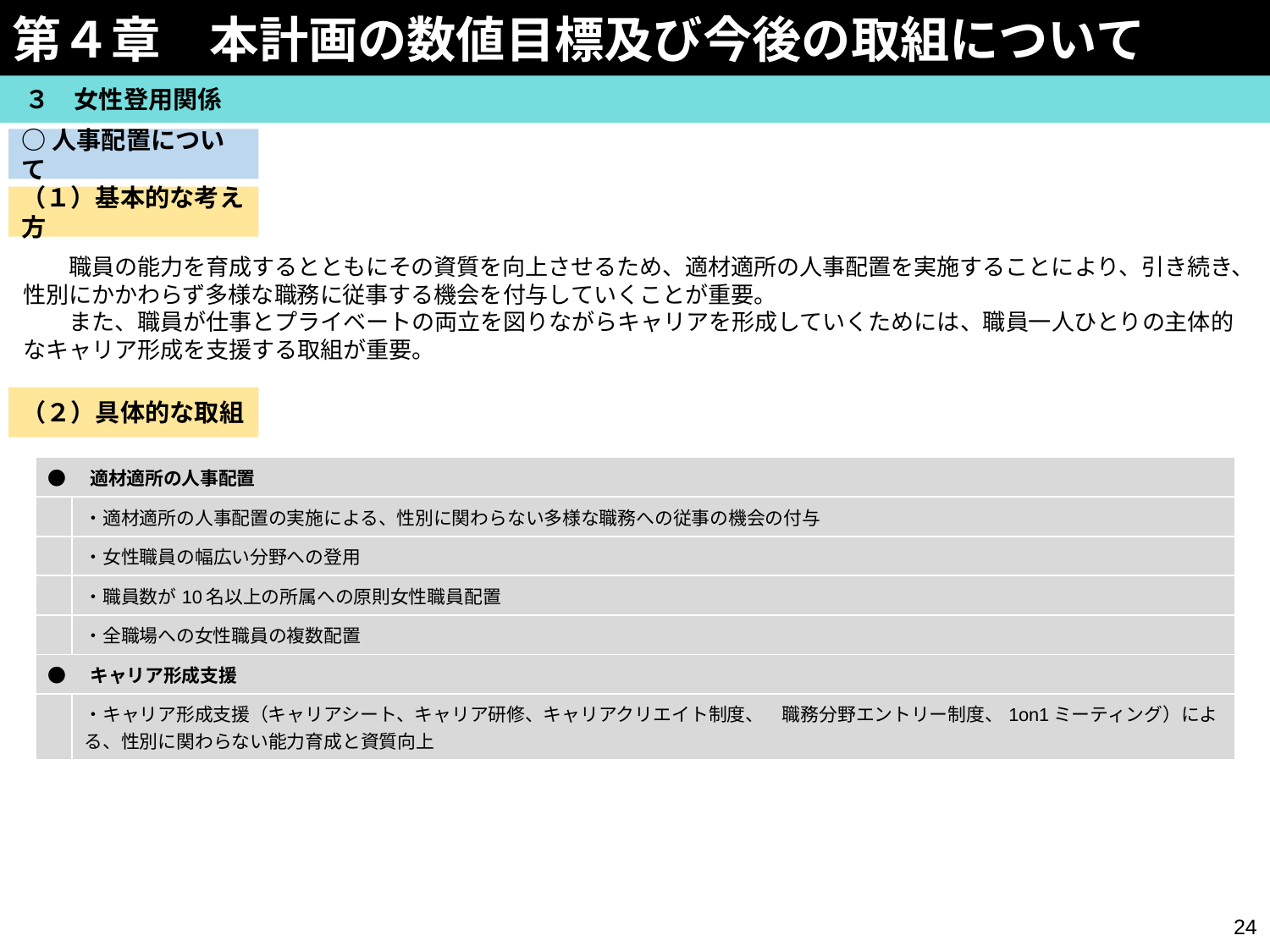

第４章　本計画の数値目標及び今後の取組について
　３　女性登用関係
○人事配置について

（１）基本的な考え方
　　職員の能力を育成するとともにその資質を向上させるため、適材適所の人事配置を実施することにより、引き続き、性別にかかわらず多様な職務に従事する機会を付与していくことが重要。
　　また、職員が仕事とプライベートの両立を図りながらキャリアを形成していくためには、職員一人ひとりの主体的なキャリア形成を支援する取組が重要。

（２）具体的な取組
| ●　適材適所の人事配置 |  |
| --- | --- |
|  | ・適材適所の人事配置の実施による、性別に関わらない多様な職務への従事の機会の付与 |
|  | ・女性職員の幅広い分野への登用 |
|  | ・職員数が10名以上の所属への原則女性職員配置 |
|  | ・全職場への女性職員の複数配置 |
| ●　キャリア形成支援 |  |
|  | ・キャリア形成支援（キャリアシート、キャリア研修、キャリアクリエイト制度、　職務分野エントリー制度、1on1ミーティング）による、性別に関わらない能力育成と資質向上 |

24